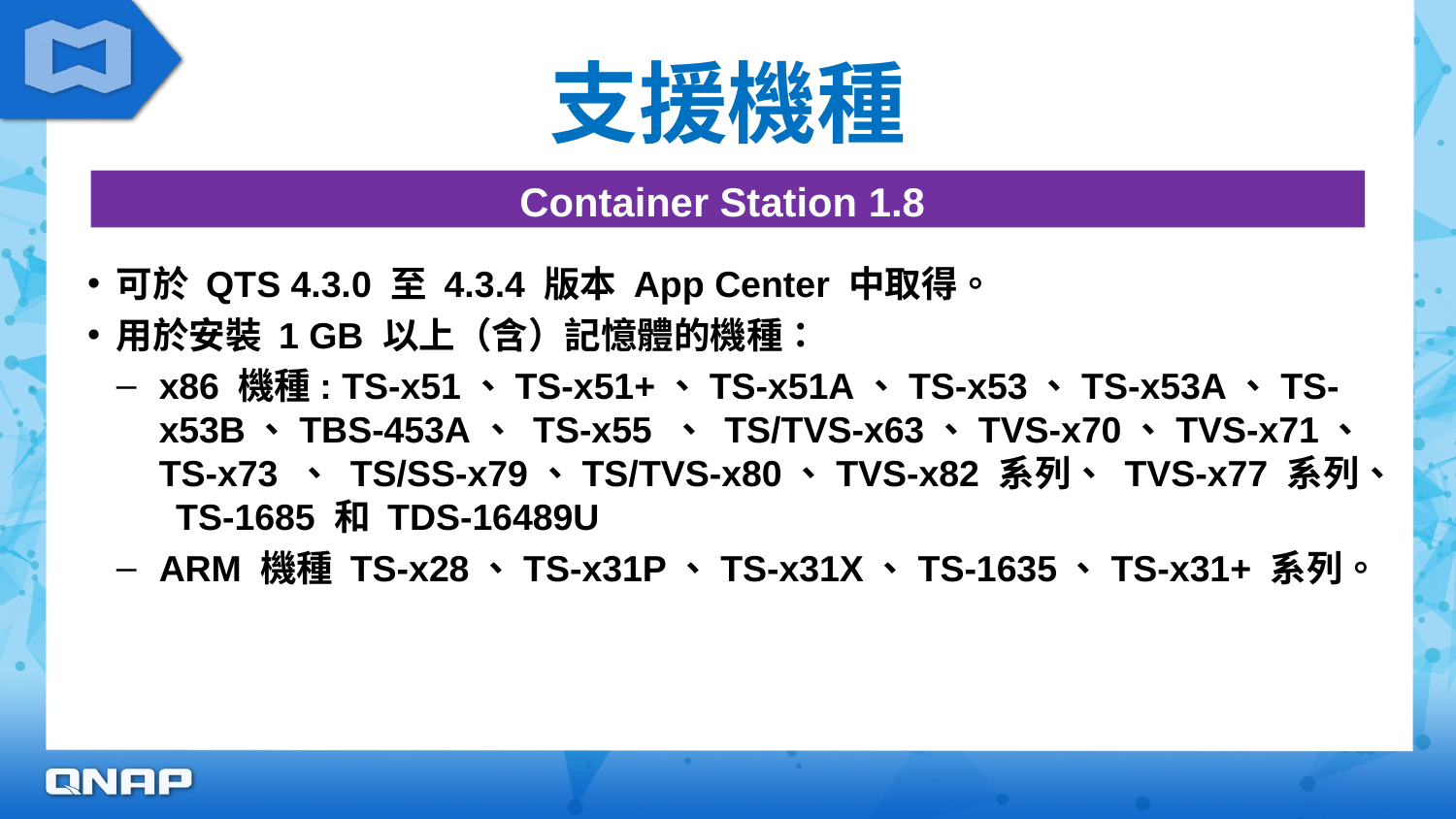

# 支援機種
Container Station 1.8

可於 QTS 4.3.0 至 4.3.4 版本 App Center 中取得。
用於安裝 1 GB 以上（含）記憶體的機種：
x86 機種: TS-x51、TS-x51+、TS-x51A、TS-x53、TS-x53A、TS-x53B、TBS-453A、 TS-x55 、 TS/TVS-x63、TVS-x70、TVS-x71、 TS-x73 、 TS/SS-x79、TS/TVS-x80、TVS-x82 系列、 TVS-x77 系列、 TS-1685 和 TDS-16489U
ARM 機種 TS-x28、TS-x31P、TS-x31X、TS-1635、TS-x31+ 系列。